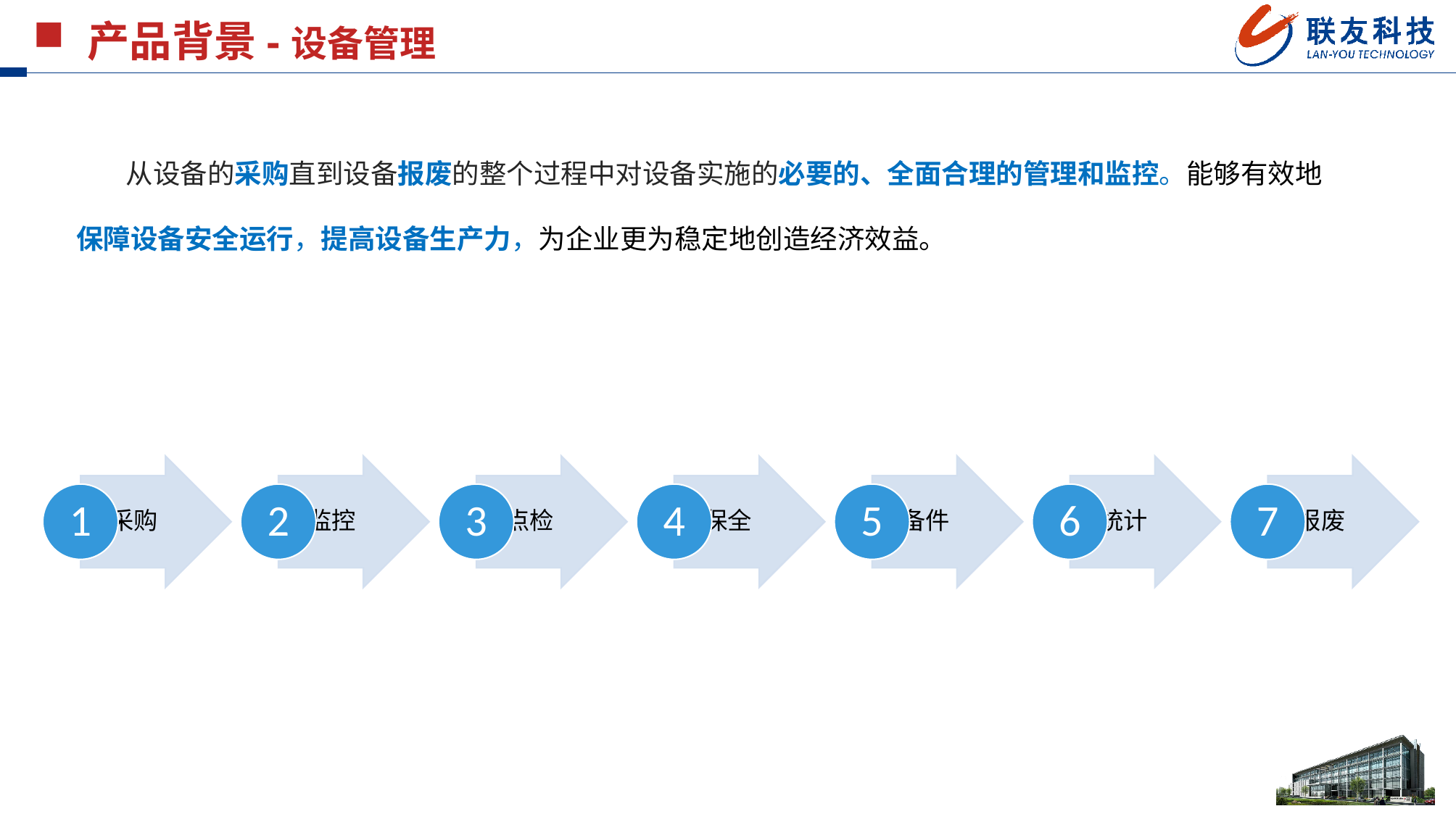

产品背景-设备管理
       从设备的采购直到设备报废的整个过程中对设备实施的必要的、全面合理的管理和监控。能够有效地保障设备安全运行，提高设备生产力，为企业更为稳定地创造经济效益。
采购
1
监控
2
点检
3
保全
4
备件
5
统计
6
报废
7